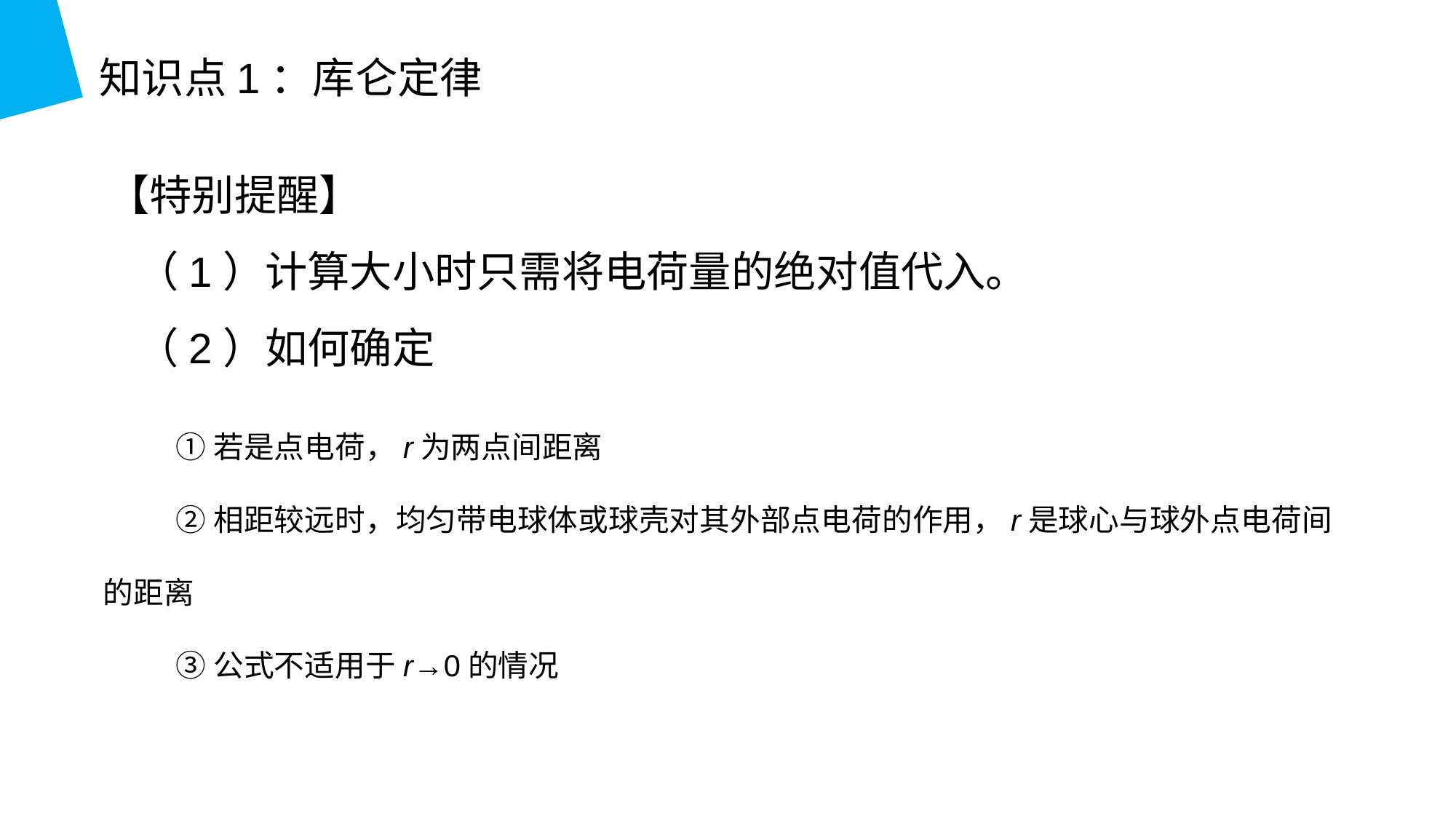

知识点1：库仑定律
【特别提醒】
  （1）计算大小时只需将电荷量的绝对值代入。
  （2）如何确定

①若是点电荷，r为两点间距离
②相距较远时，均匀带电球体或球壳对其外部点电荷的作用，r是球心与球外点电荷间的距离
③公式不适用于r→0的情况